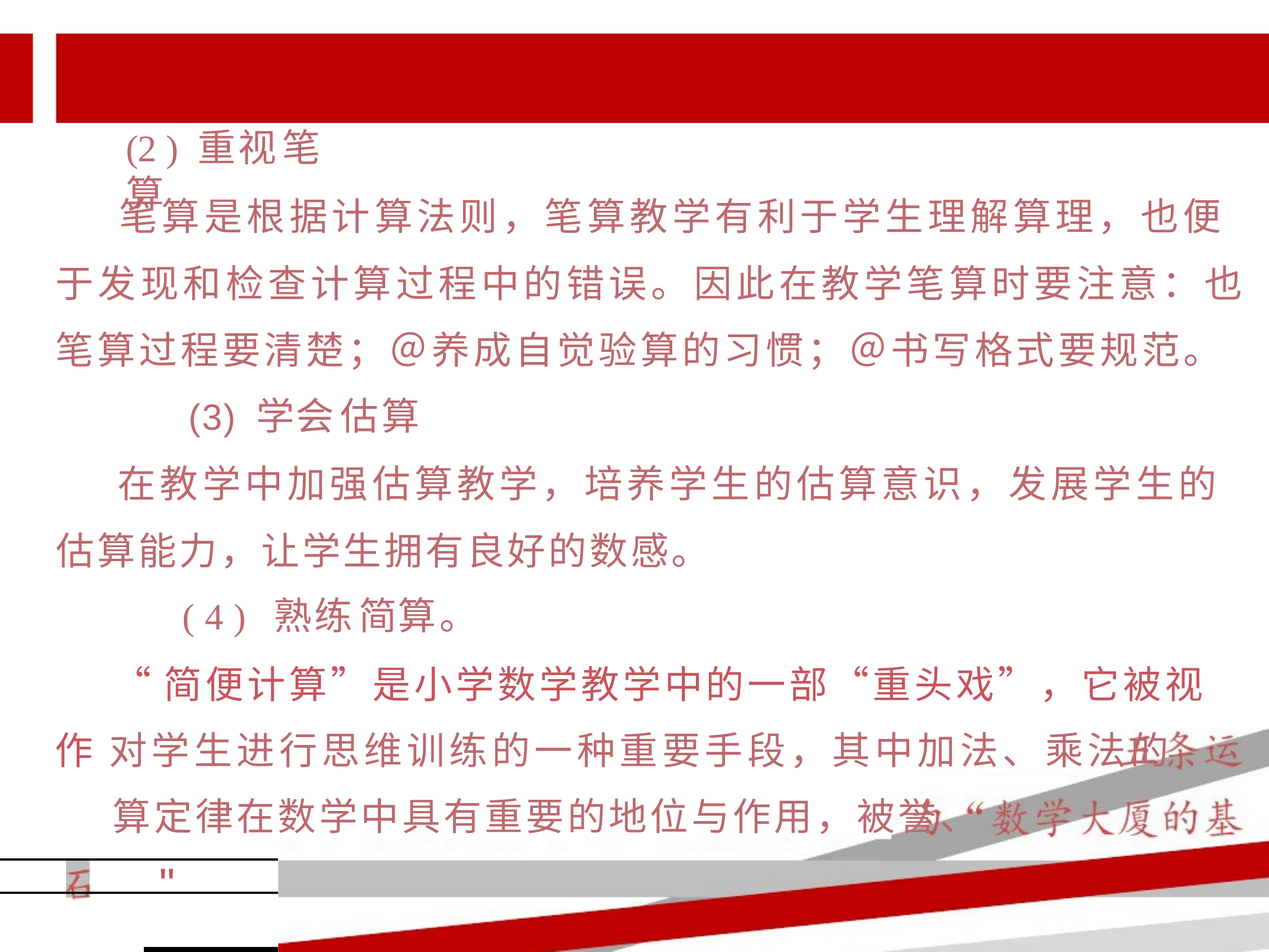

# (2 ) 重视笔算
笔算是根据计算法则，笔算教学有利于学生理解算理，也便 于发现和检查计算过程中的错误。因此在教学笔算时要注意：也 笔算过程要清楚；＠养成自觉验算的习惯；＠书写格式要规范。
(3) 学会估算
在教学中加强估算教学，培养学生的估算意识，发展学生的 估算能力，让学生拥有良好的数感。
( 4 )	熟练简算。
“简便计算”是小学数学教学中的一部“重头戏”，它被视作 对学生进行思维训练的一种重要手段，其中加法、乘法的
算定律在数学中具有重要的地位与作用，被誉、
"